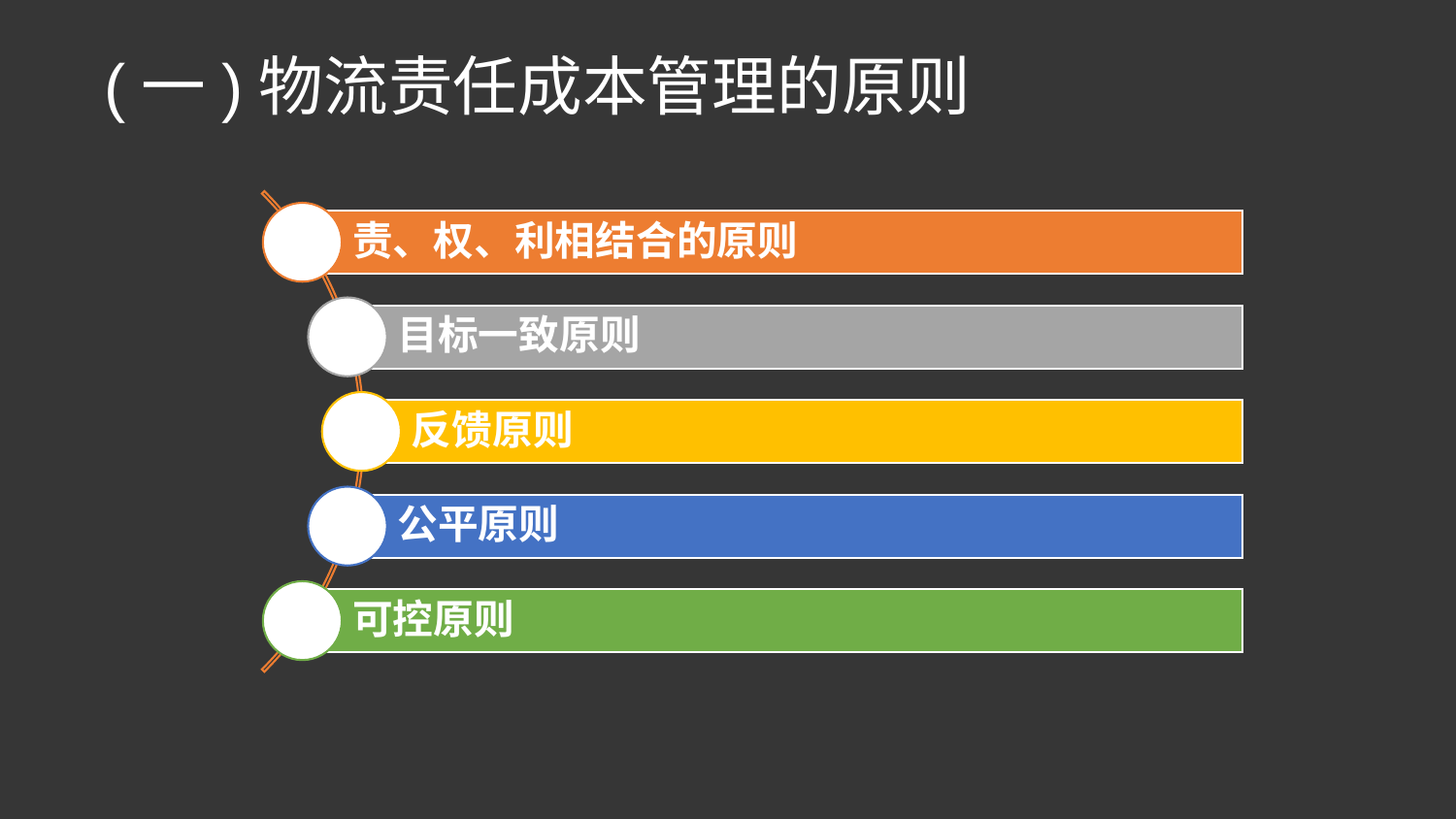

(一)物流责任成本管理的原则
责、权、利相结合的原则
目标一致原则
反馈原则
公平原则
可控原则